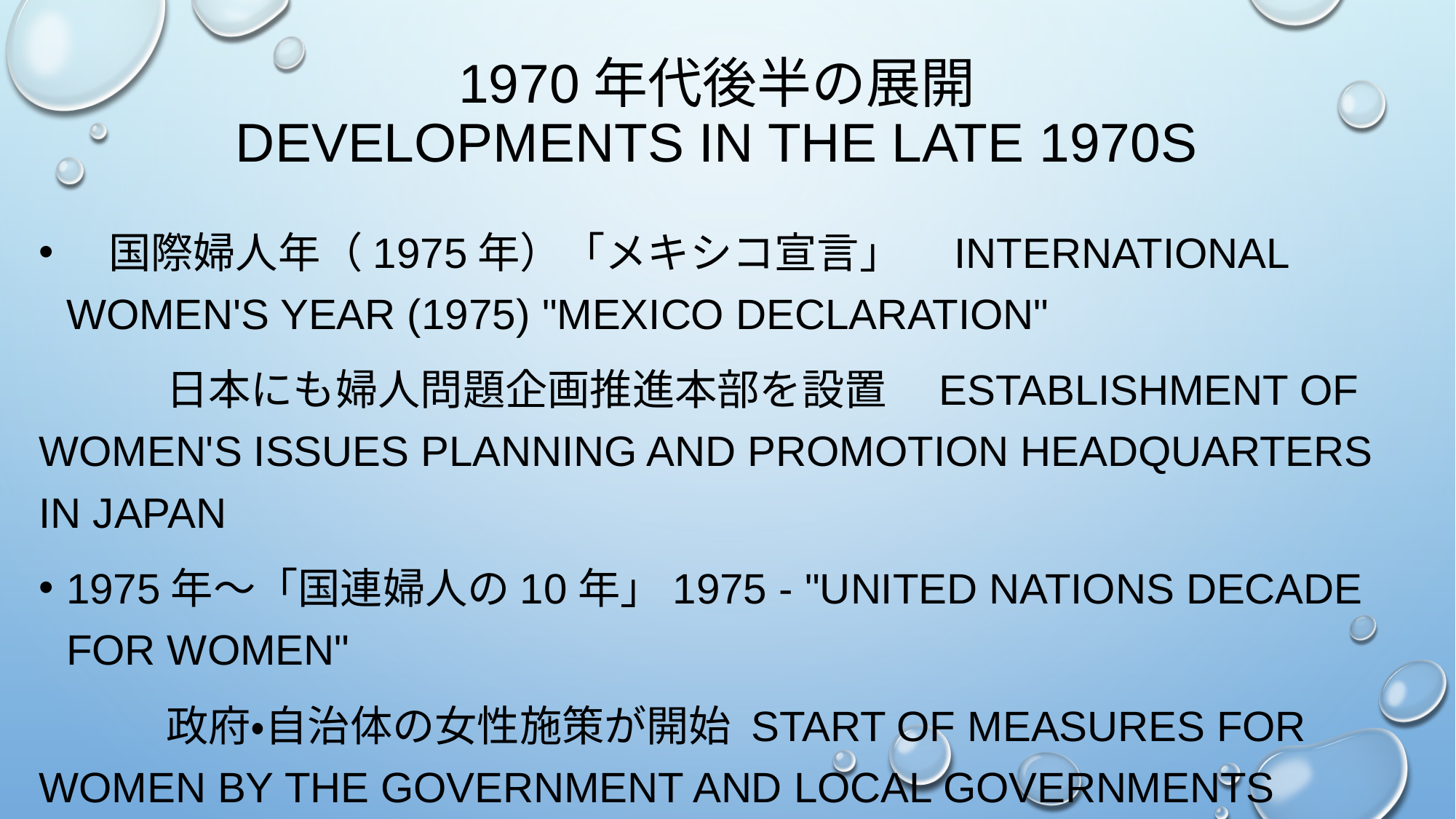

# 1970年代後半の展開 Developments in the late 1970s
　国際婦人年（1975年）「メキシコ宣言」　International Women's Year (1975) "Mexico Declaration"
　　　日本にも婦人問題企画推進本部を設置　Establishment of Women's Issues Planning and Promotion Headquarters in Japan
1975年～「国連婦人の10年」1975 - "United Nations Decade for Women"
　　　政府・自治体の女性施策が開始 Start of measures for women by the government and local governments